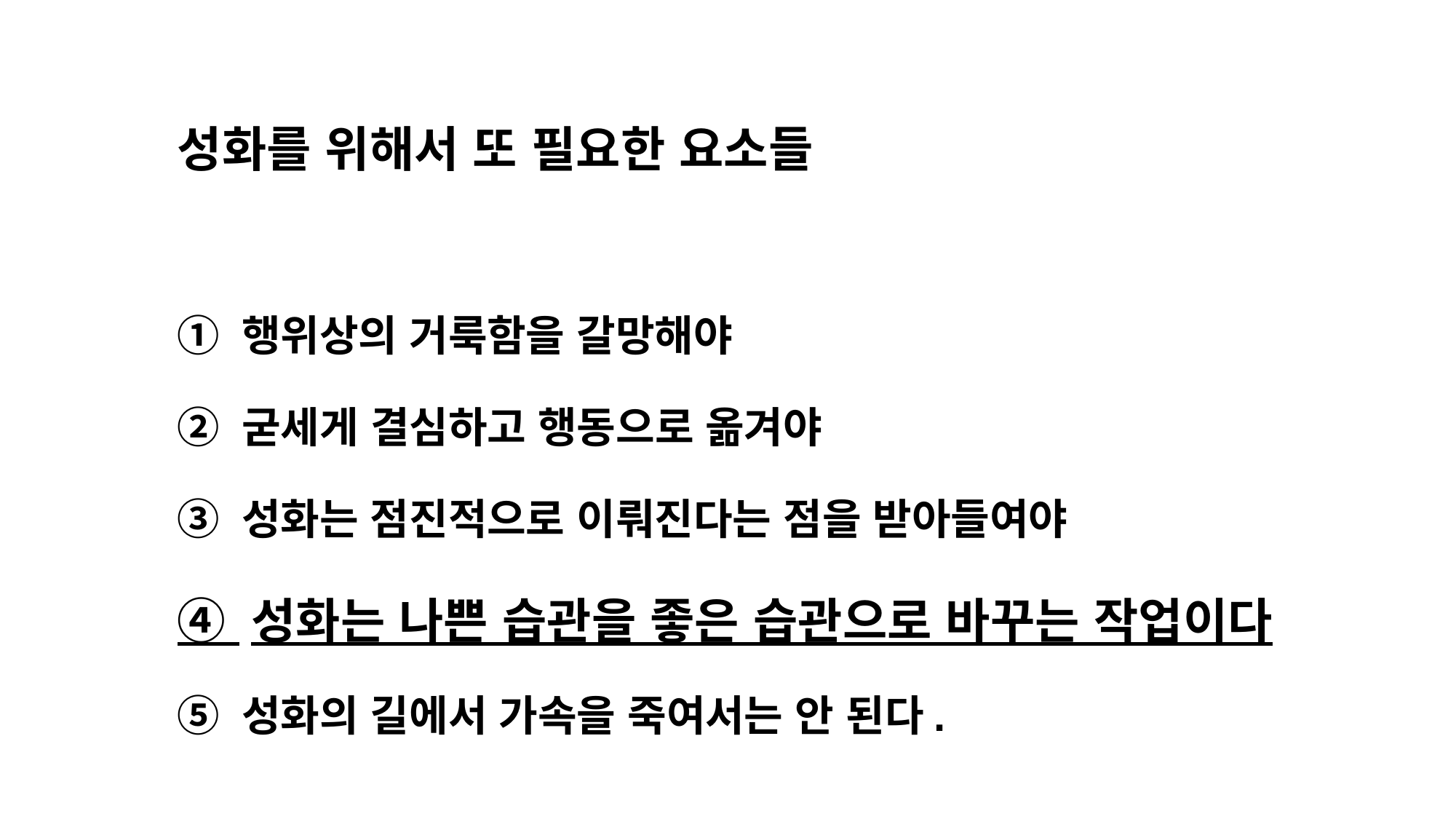

성화를 위해서 또 필요한 요소들

① 행위상의 거룩함을 갈망해야
② 굳세게 결심하고 행동으로 옮겨야
③ 성화는 점진적으로 이뤄진다는 점을 받아들여야
➃ 성화는 나쁜 습관을 좋은 습관으로 바꾸는 작업이다
⑤ 성화의 길에서 가속을 죽여서는 안 된다.